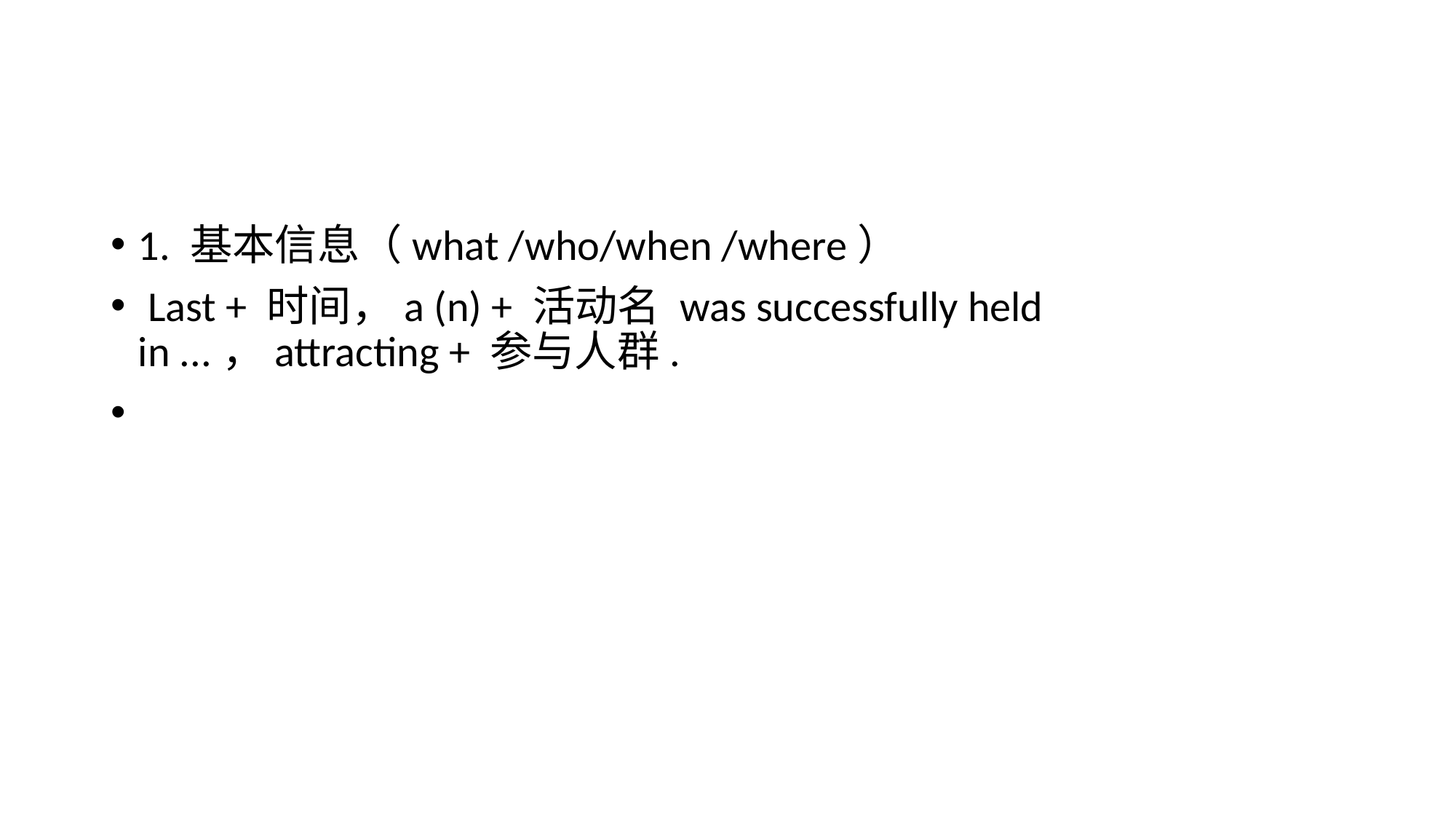

#
1. 基本信息（what /who/when /where）
 Last + 时间，a (n) + 活动名 was successfully held in ...，attracting + 参与人群.